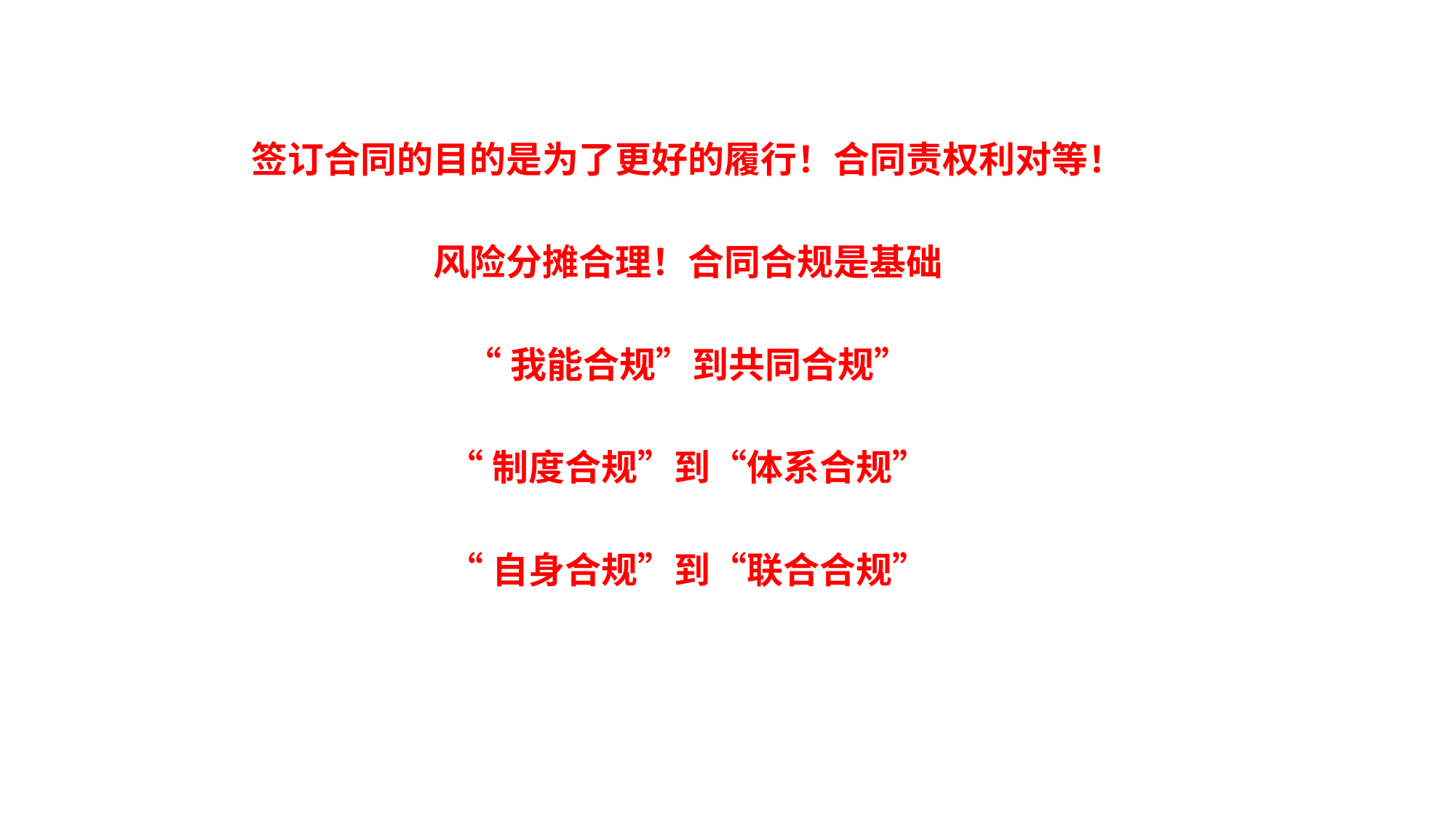

签订合同的目的是为了更好的履行！合同责权利对等！
风险分摊合理！合同合规是基础
“我能合规”到共同合规”
“制度合规”到“体系合规”
“自身合规”到“联合合规”